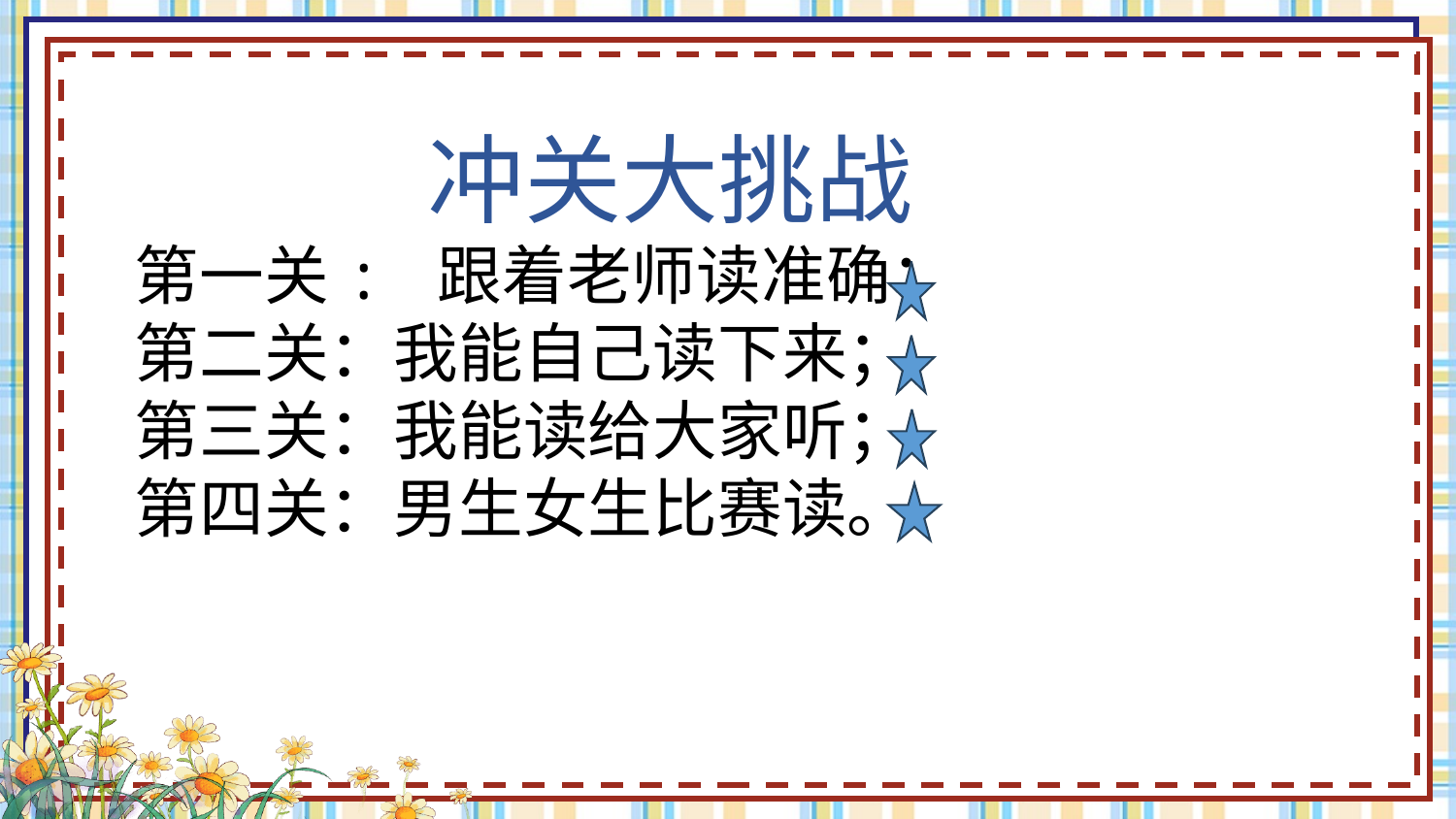

冲关大挑战
第一关: 跟着老师读准确；
第二关：我能自己读下来；
第三关：我能读给大家听；
第四关：男生女生比赛读。